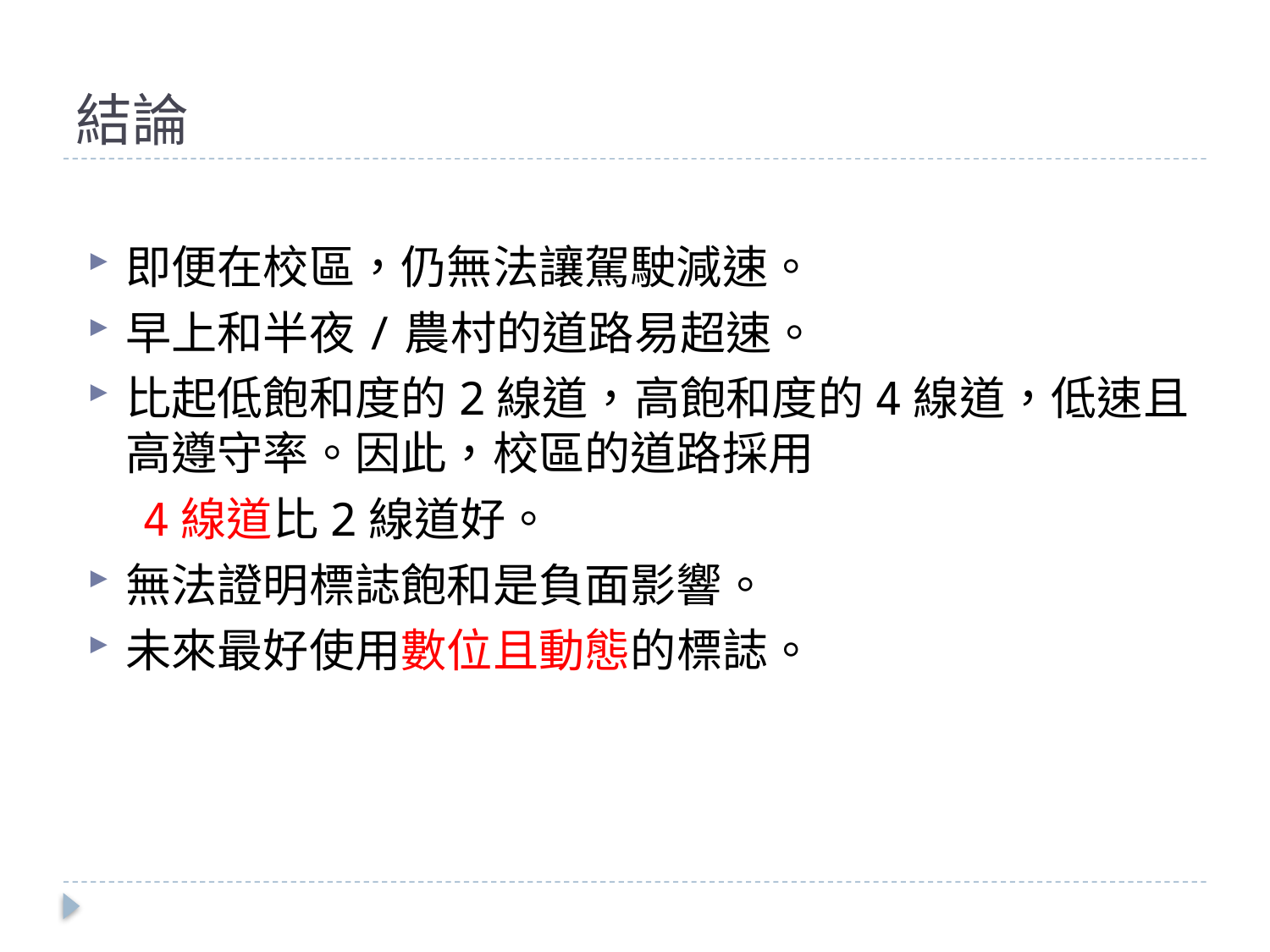

# 結論

即便在校區，仍無法讓駕駛減速。
早上和半夜/農村的道路易超速。
比起低飽和度的2線道，高飽和度的4線道，低速且高遵守率。因此，校區的道路採用
  4線道比2線道好。
無法證明標誌飽和是負面影響。
未來最好使用數位且動態的標誌。